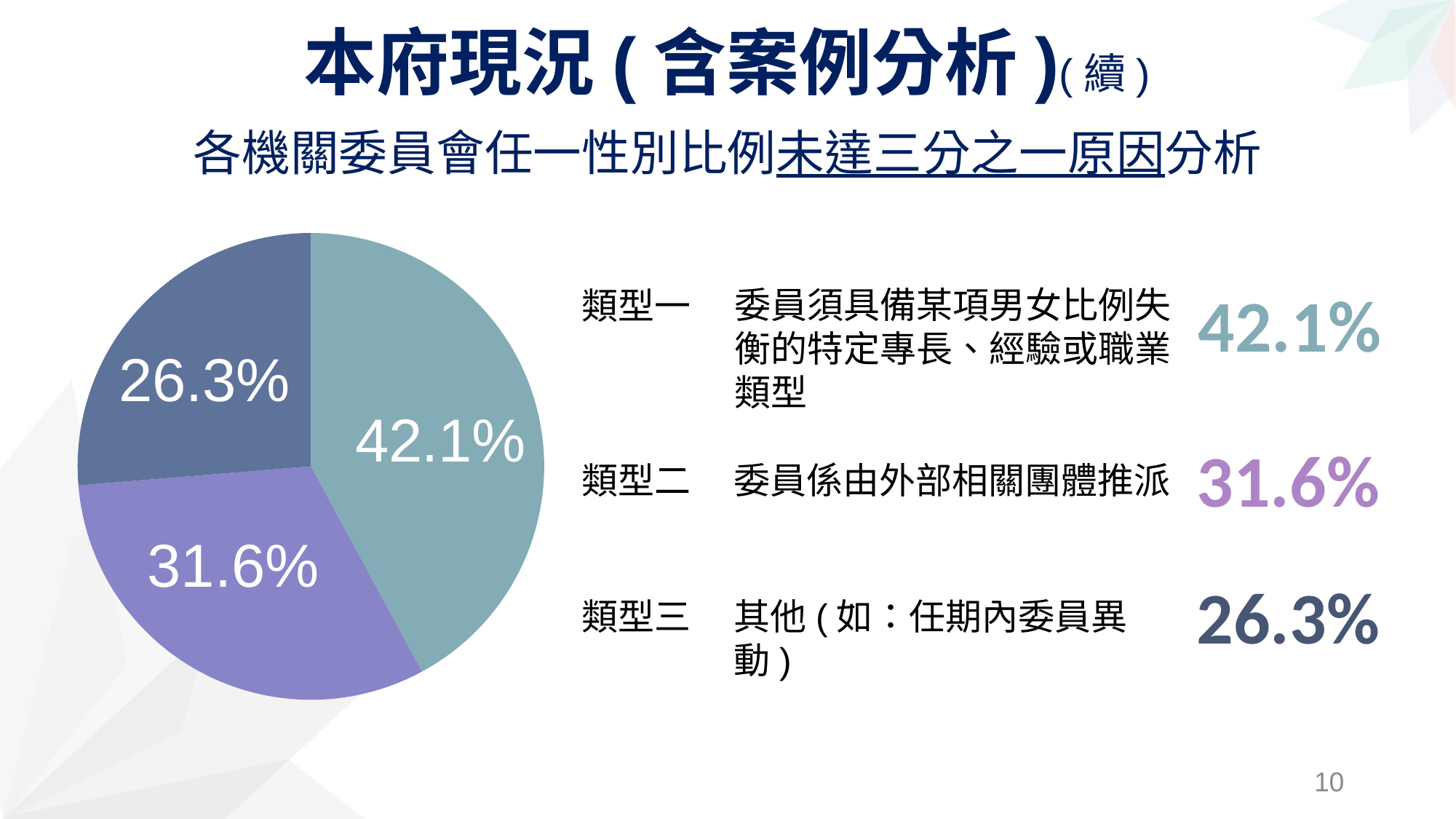

本府現況(含案例分析)(續)
各機關委員會任一性別比例未達三分之一原因分析

### Chart

| Category | 109年本府各機關委員會委員任一性別比例未達三分之一原因
 |
|---|---|
| 委員須具備某項男女比例失衡的特定專長、經驗或職業類型 | 0.421 |
| 委員係由外部相關團體推派 | 0.316 |
| 其他(任期內委員異動) | 0.263 |
26.3%
31.6%
42.1%
委員須具備某項男女比例失衡的特定專長、經驗或職業類型
31.6%
委員係由外部相關團體推派
26.3%
其他(如：任期內委員異動)
類型一
類型二
類型三
10